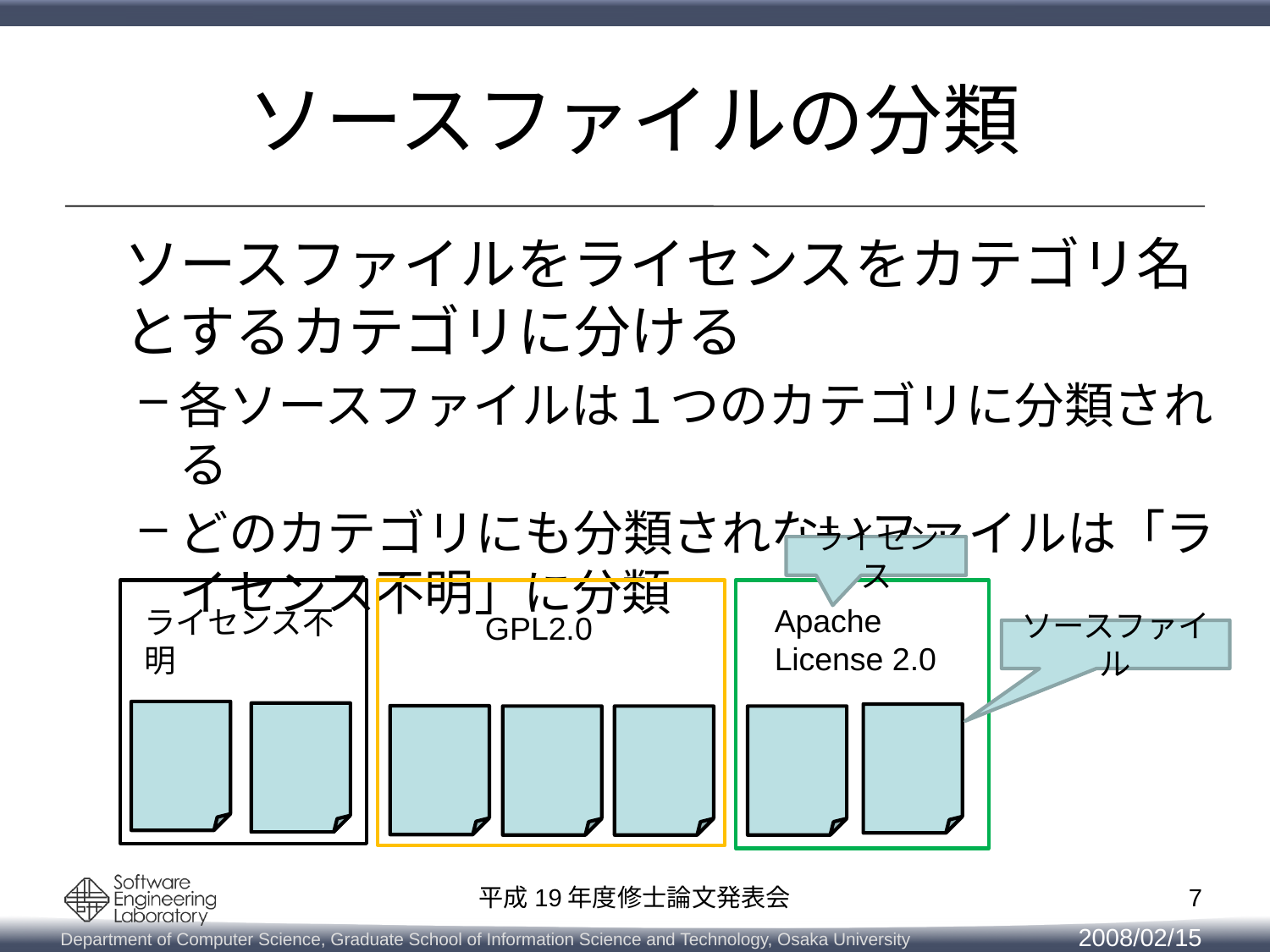

# ソースファイルの分類
	ソースファイルをライセンスをカテゴリ名とするカテゴリに分ける
各ソースファイルは１つのカテゴリに分類される
どのカテゴリにも分類されないファイルは「ライセンス不明」に分類

ライセンス

Apache License 2.0
ライセンス不明
GPL2.0
ソースファイル

7
平成19年度修士論文発表会
2008/02/15